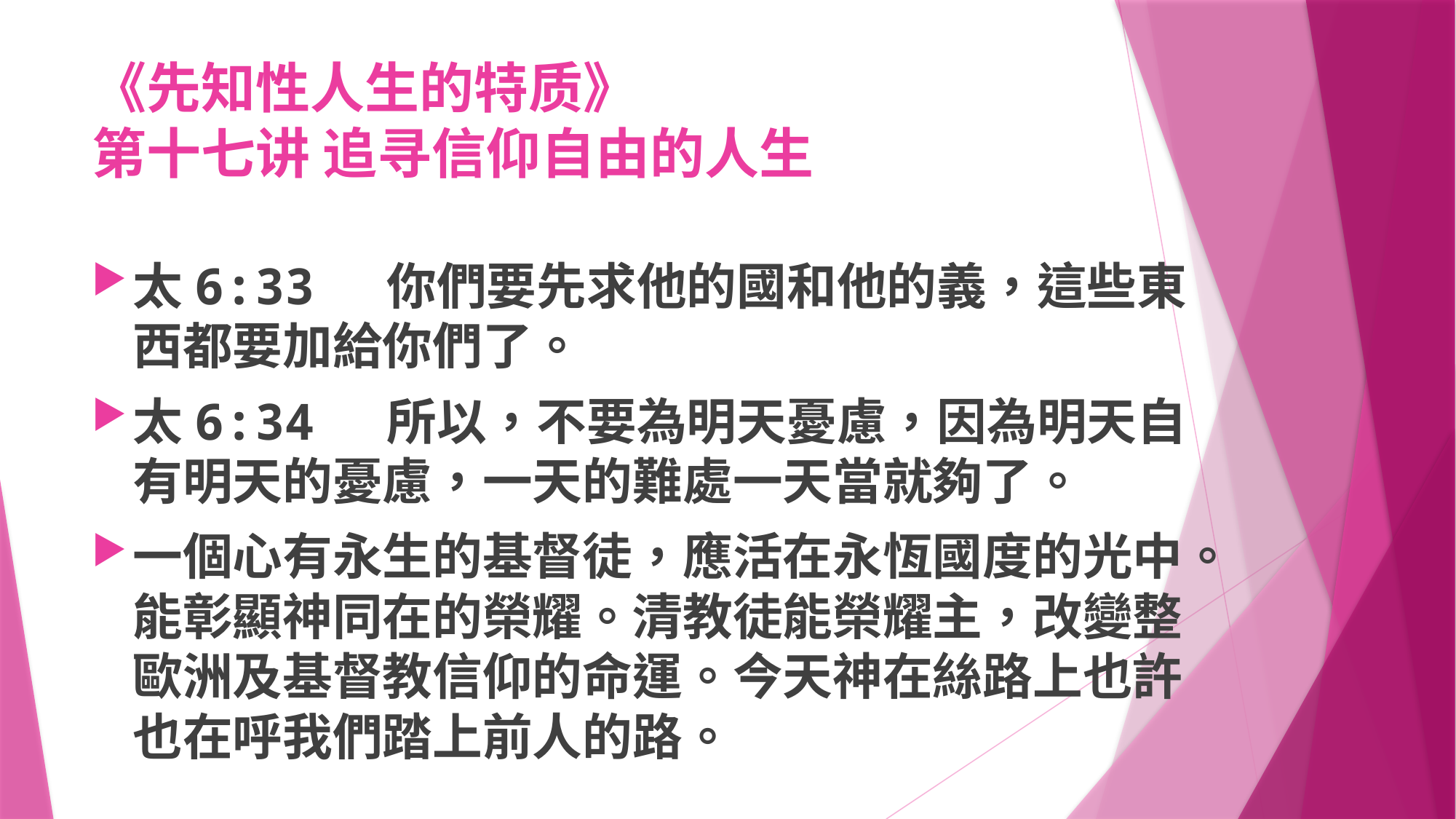

# 《先知性人生的特质》 第十七讲 追寻信仰自由的人生
太6:33  你們要先求他的國和他的義，這些東西都要加給你們了。
太6:34  所以，不要為明天憂慮，因為明天自有明天的憂慮，一天的難處一天當就夠了。
一個心有永生的基督徒，應活在永恆國度的光中。能彰顯神同在的榮耀。清教徒能榮耀主，改變整歐洲及基督教信仰的命運。今天神在絲路上也許也在呼我們踏上前人的路。